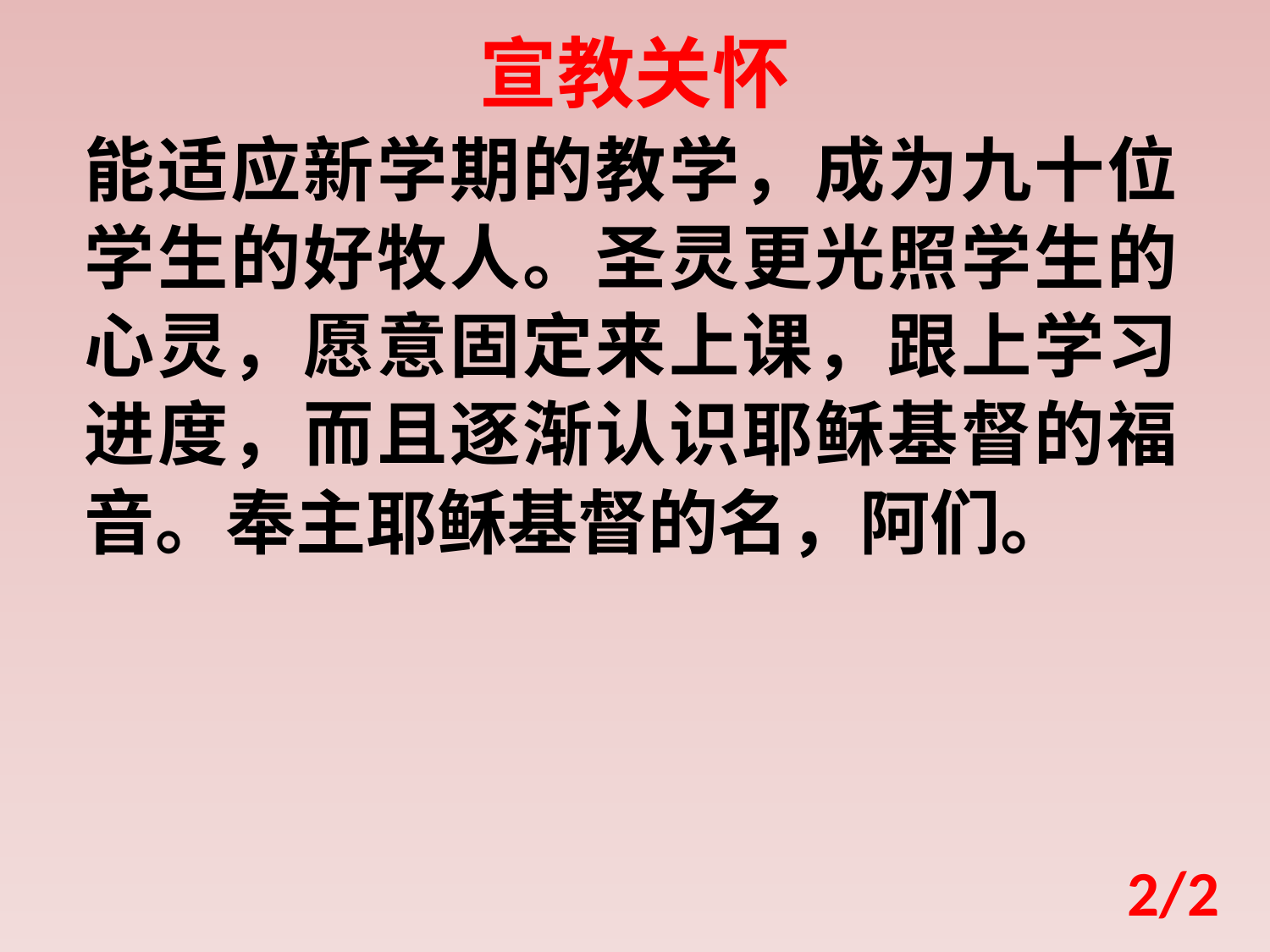

宣教关怀
能适应新学期的教学，成为九十位学生的好牧人。圣灵更光照学生的心灵，愿意固定来上课，跟上学习进度，而且逐渐认识耶稣基督的福音。奉主耶稣基督的名，阿们。
2/2